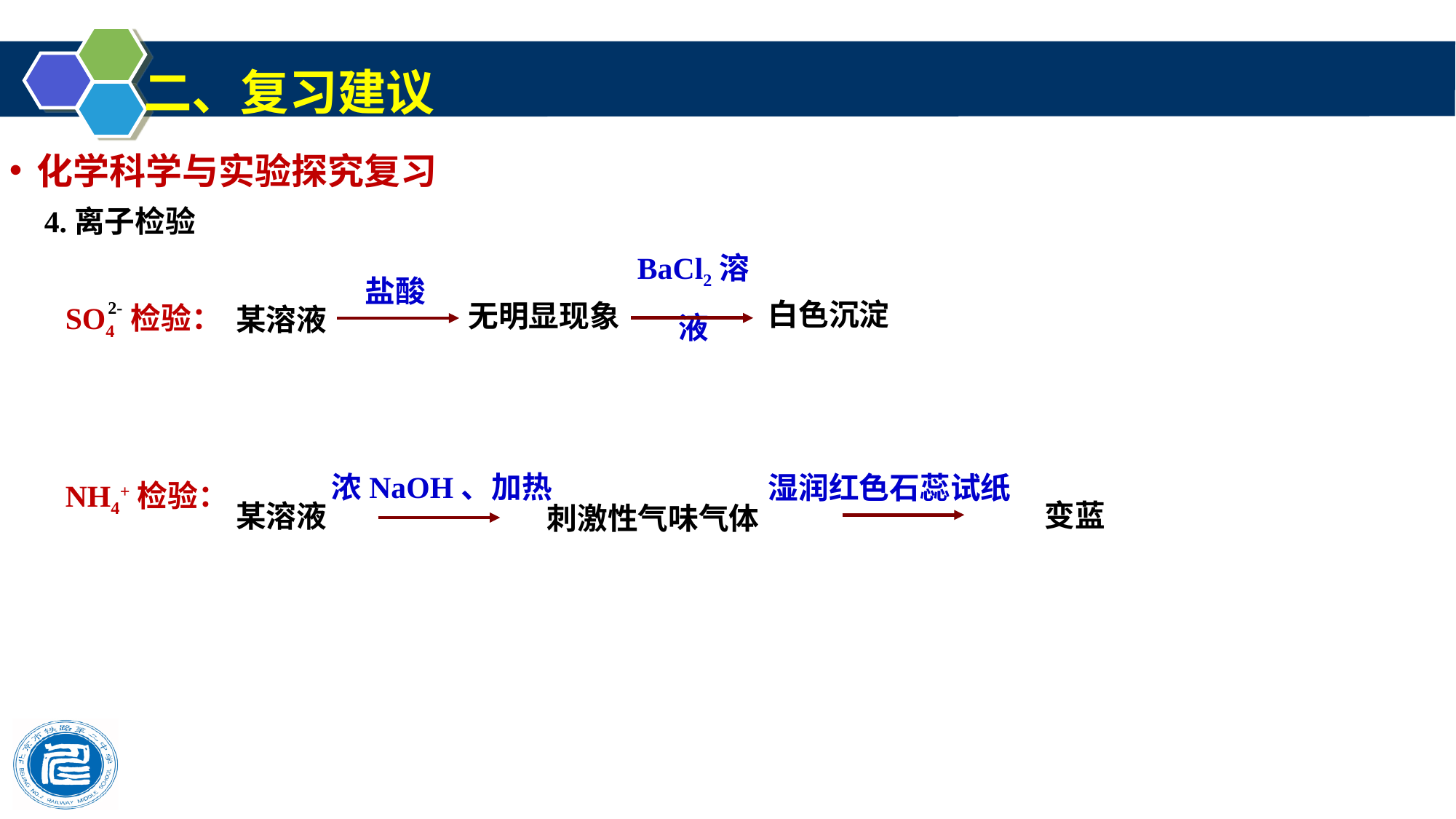

二、复习建议
化学科学与实验探究复习
4.离子检验
BaCl2溶液
盐酸
白色沉淀
无明显现象
某溶液
2-
SO4  检验：
浓NaOH、加热
湿润红色石蕊试纸
变蓝
某溶液
NH4+检验：
刺激性气味气体